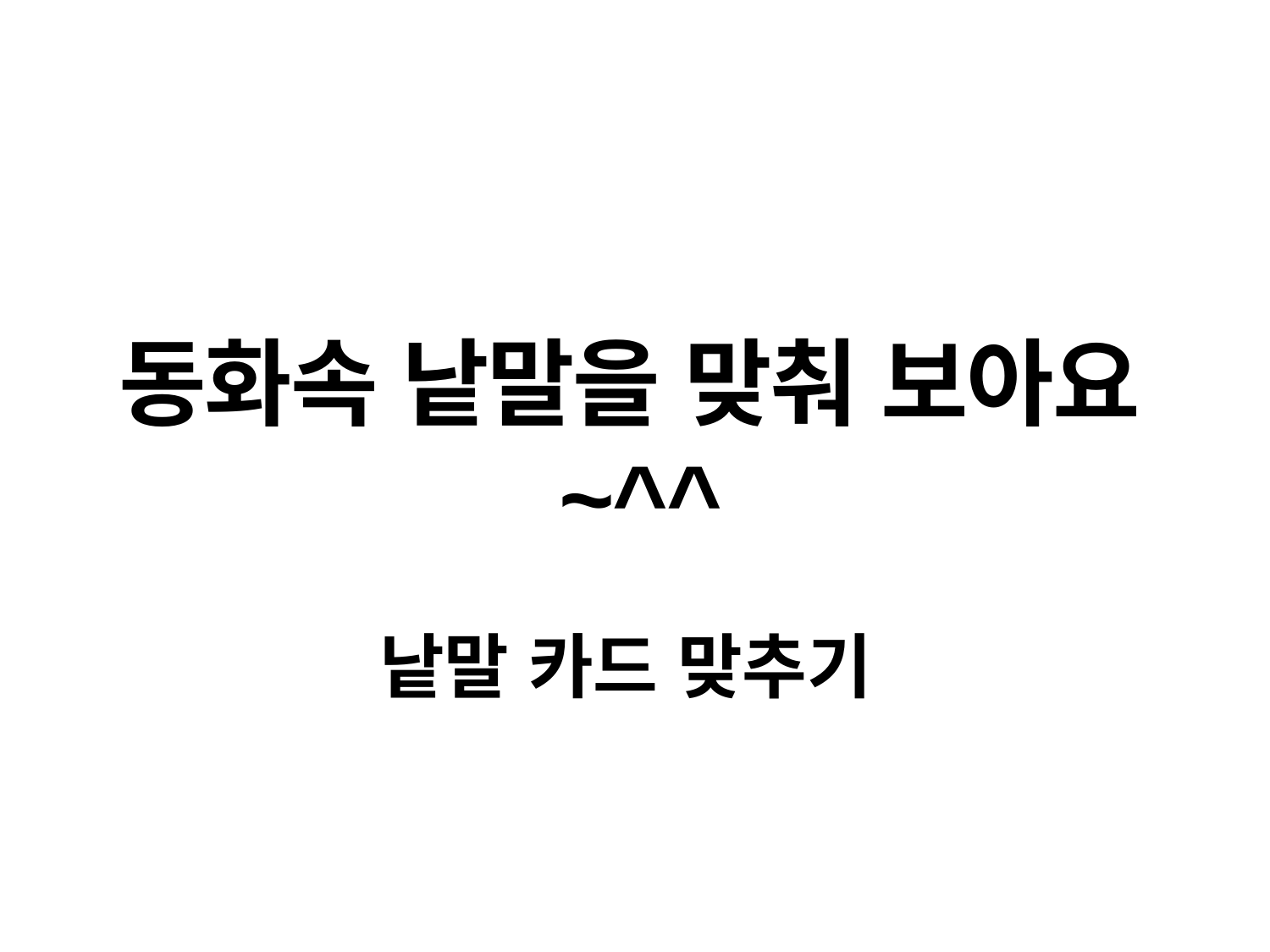

동화속 낱말을 맞춰 보아요~^^
낱말 카드 맞추기